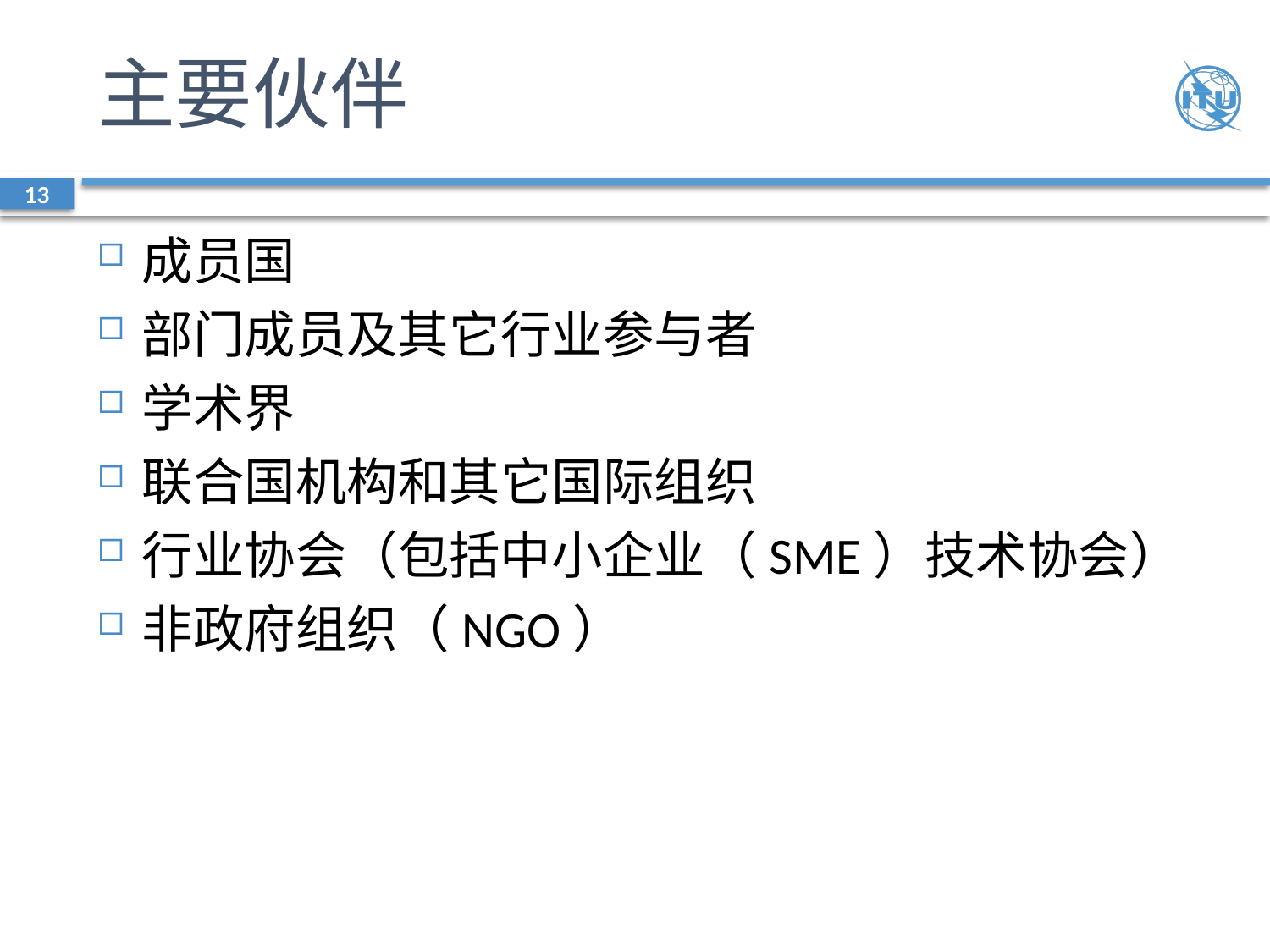

# 主要伙伴
13
成员国
部门成员及其它行业参与者
学术界
联合国机构和其它国际组织
行业协会（包括中小企业（SME）技术协会）
非政府组织（NGO）